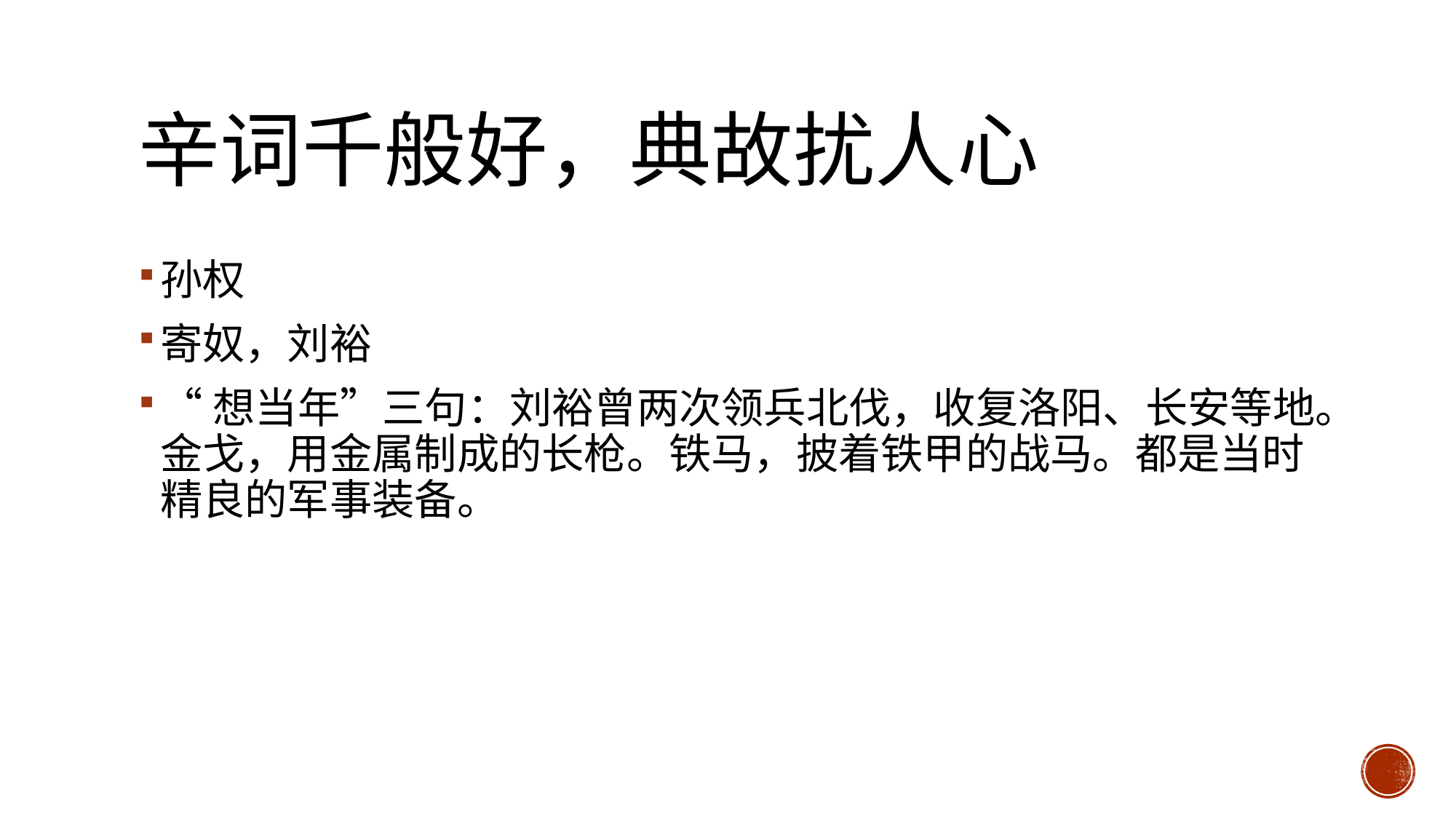

# 辛词千般好，典故扰人心
孙权
寄奴，刘裕
“想当年”三句：刘裕曾两次领兵北伐，收复洛阳、长安等地。金戈，用金属制成的长枪。铁马，披着铁甲的战马。都是当时精良的军事装备。